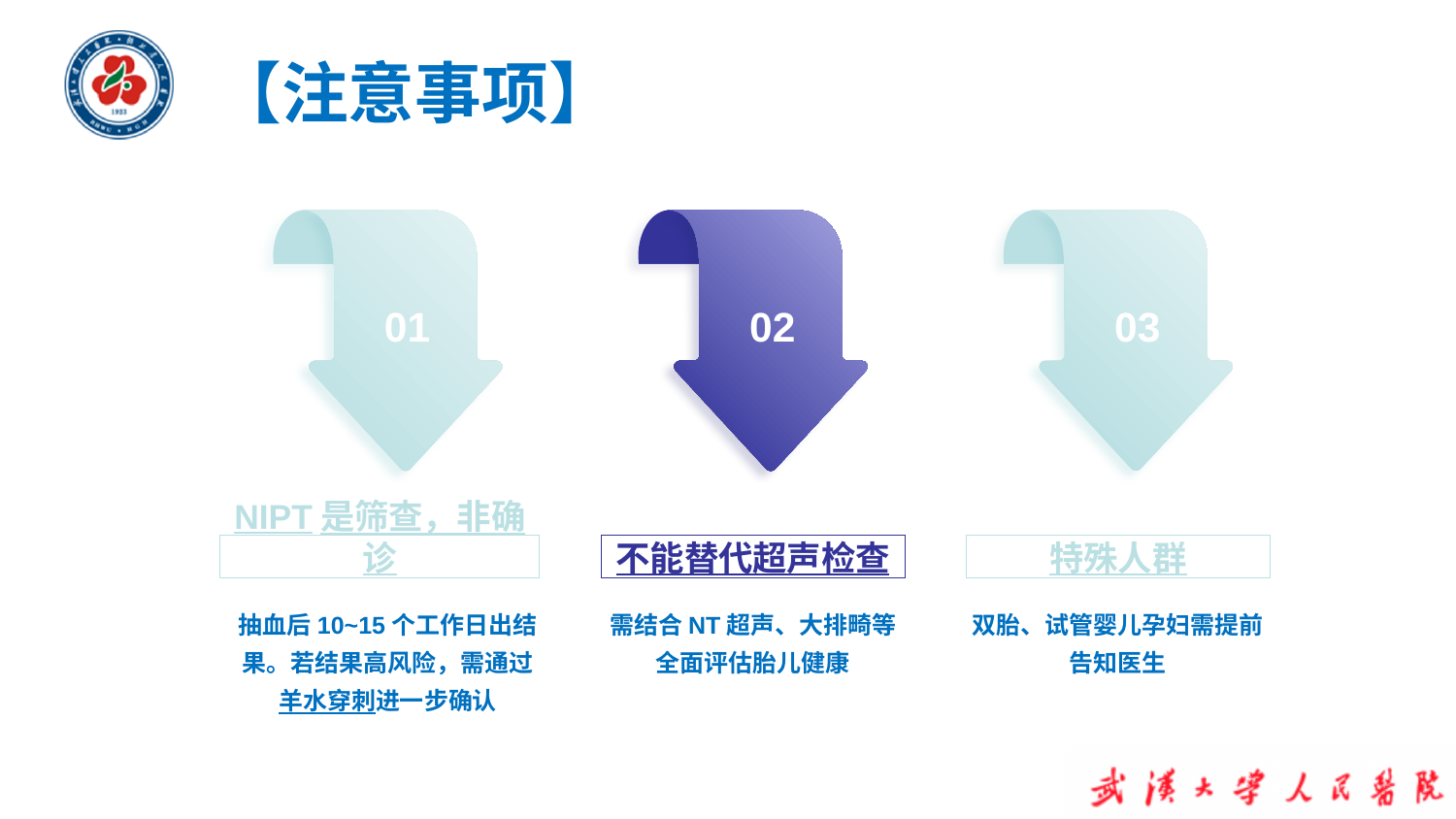

# 【注意事项】
01
02
03

NIPT是筛查，非确诊
不能替代超声检查
特殊人群
抽血后10~15个工作日出结果。若结果高风险，需通过羊水穿刺进一步确认
需结合NT超声、大排畸等全面评估胎儿健康
双胎、试管婴儿孕妇需提前告知医生